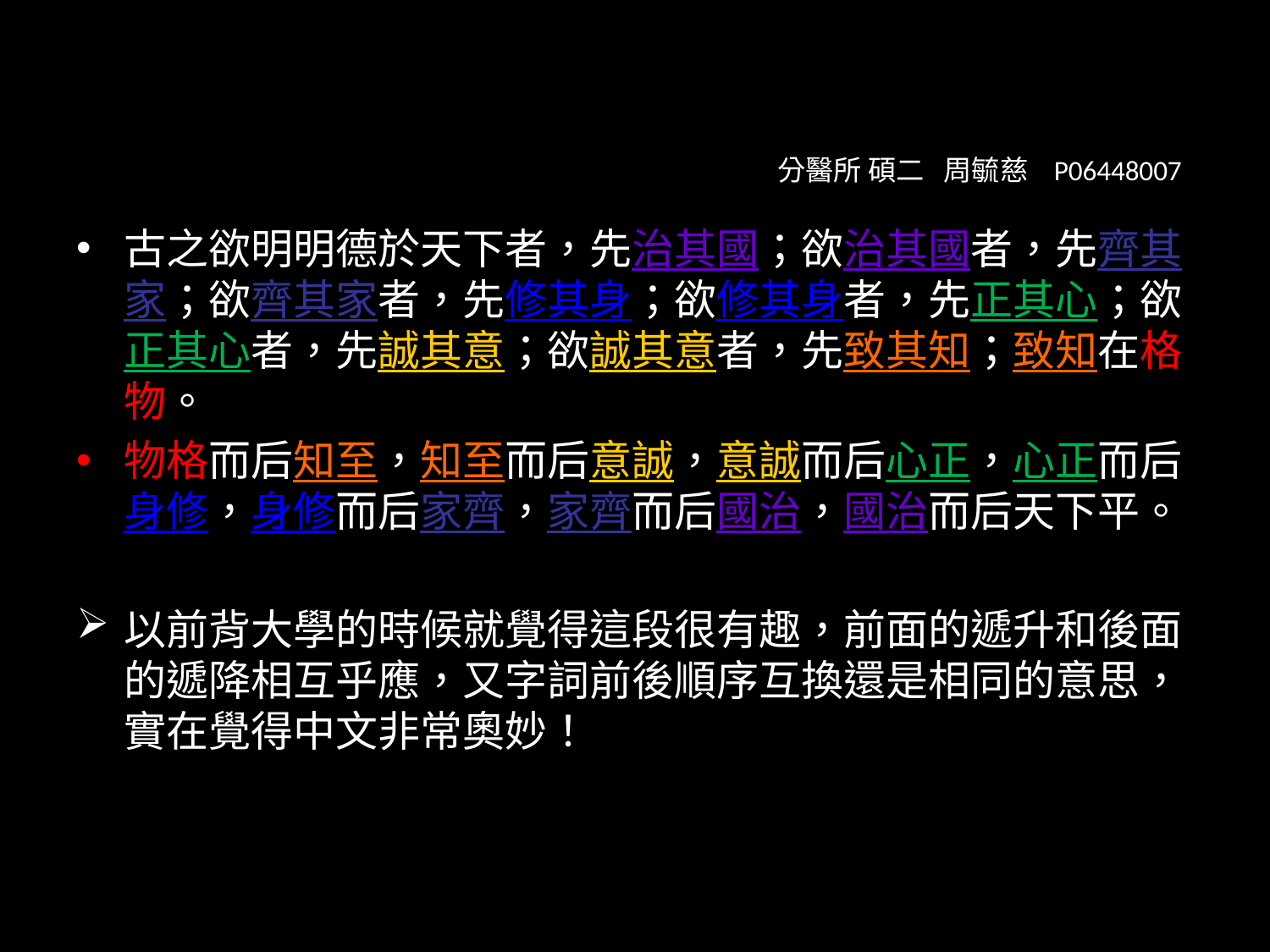

分醫所 碩二   周毓慈   P06448007
古之欲明明德於天下者，先治其國；欲治其國者，先齊其家；欲齊其家者，先修其身；欲修其身者，先正其心；欲正其心者，先誠其意；欲誠其意者，先致其知；致知在格物。
物格而后知至，知至而后意誠，意誠而后心正，心正而后身修，身修而后家齊，家齊而后國治，國治而后天下平。

以前背大學的時候就覺得這段很有趣，前面的遞升和後面的遞降相互乎應，又字詞前後順序互換還是相同的意思，實在覺得中文非常奧妙！